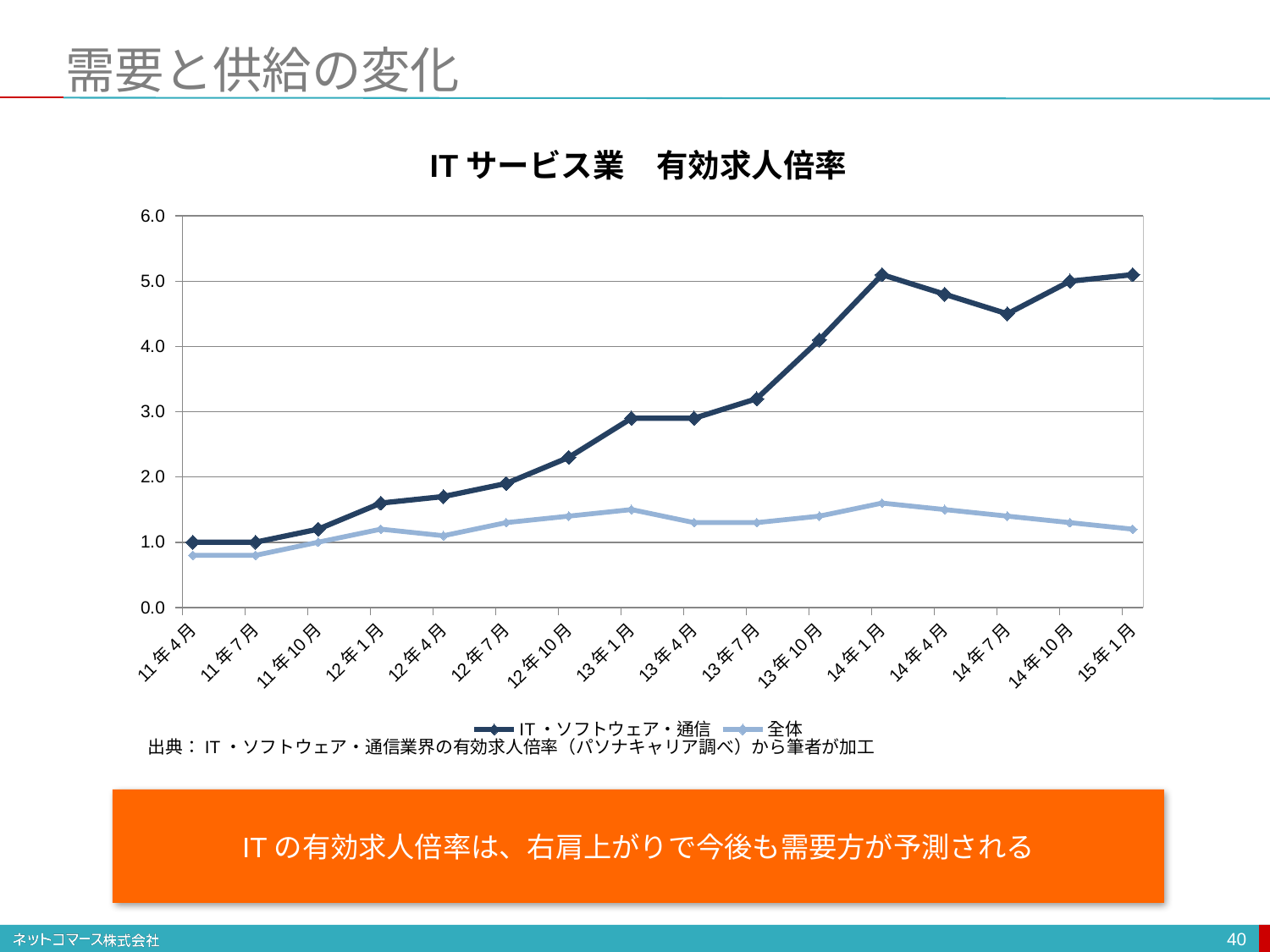

需要と供給の変化

### Chart: ITサービス業　有効求人倍率

| Category | IT・ソフトウェア・通信 | 全体 |
|---|---|---|
| 40634.0 | 1.0 | 0.8 |
| 40725.0 | 1.0 | 0.8 |
| 40817.0 | 1.2 | 1.0 |
| 40909.0 | 1.6 | 1.2 |
| 41000.0 | 1.7 | 1.1 |
| 41091.0 | 1.9 | 1.3 |
| 41183.0 | 2.3 | 1.4 |
| 41275.0 | 2.9 | 1.5 |
| 41365.0 | 2.9 | 1.3 |
| 41456.0 | 3.2 | 1.3 |
| 41548.0 | 4.1 | 1.4 |
| 41640.0 | 5.1 | 1.6 |
| 41730.0 | 4.8 | 1.5 |
| 41821.0 | 4.5 | 1.4 |
| 41913.0 | 5.0 | 1.3 |
| 42005.0 | 5.1 | 1.2 |
出典：IT・ソフトウェア・通信業界の有効求人倍率（パソナキャリア調べ）から筆者が加工
ITの有効求人倍率は、右肩上がりで今後も需要方が予測される
40